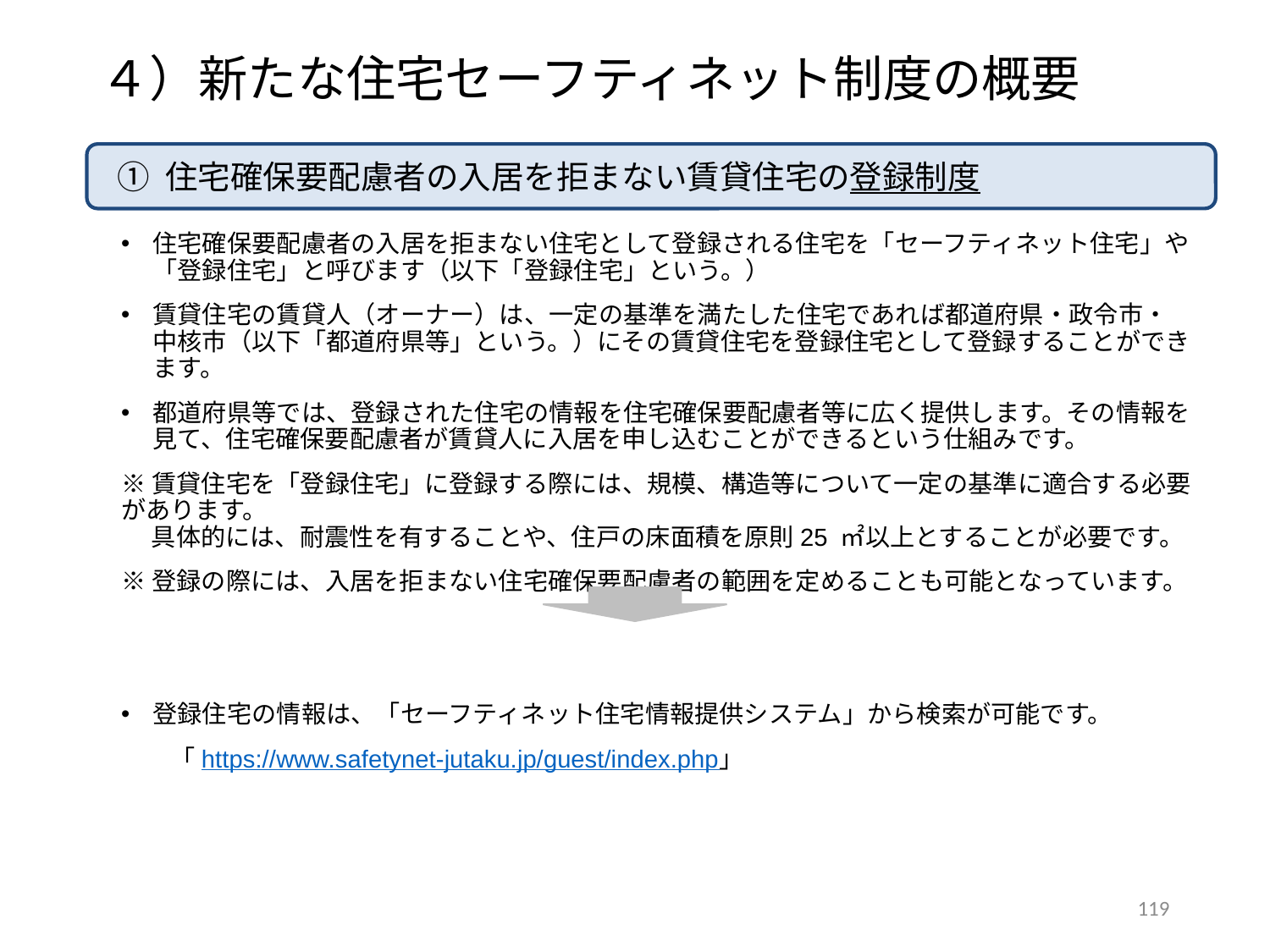

４）新たな住宅セーフティネット制度の概要
① 住宅確保要配慮者の入居を拒まない賃貸住宅の登録制度

住宅確保要配慮者の入居を拒まない住宅として登録される住宅を「セーフティネット住宅」や「登録住宅」と呼びます（以下「登録住宅」という。）
賃貸住宅の賃貸人（オーナー）は、一定の基準を満たした住宅であれば都道府県・政令市・中核市（以下「都道府県等」という。）にその賃貸住宅を登録住宅として登録することができます。
都道府県等では、登録された住宅の情報を住宅確保要配慮者等に広く提供します。その情報を見て、住宅確保要配慮者が賃貸人に入居を申し込むことができるという仕組みです。
※賃貸住宅を「登録住宅」に登録する際には、規模、構造等について一定の基準に適合する必要があります。　
　 具体的には、耐震性を有することや、住戸の床面積を原則25 ㎡以上とすることが必要です。
※登録の際には、入居を拒まない住宅確保要配慮者の範囲を定めることも可能となっています。

登録住宅の情報は、「セーフティネット住宅情報提供システム」から検索が可能です。
　　「https://www.safetynet-jutaku.jp/guest/index.php」

119